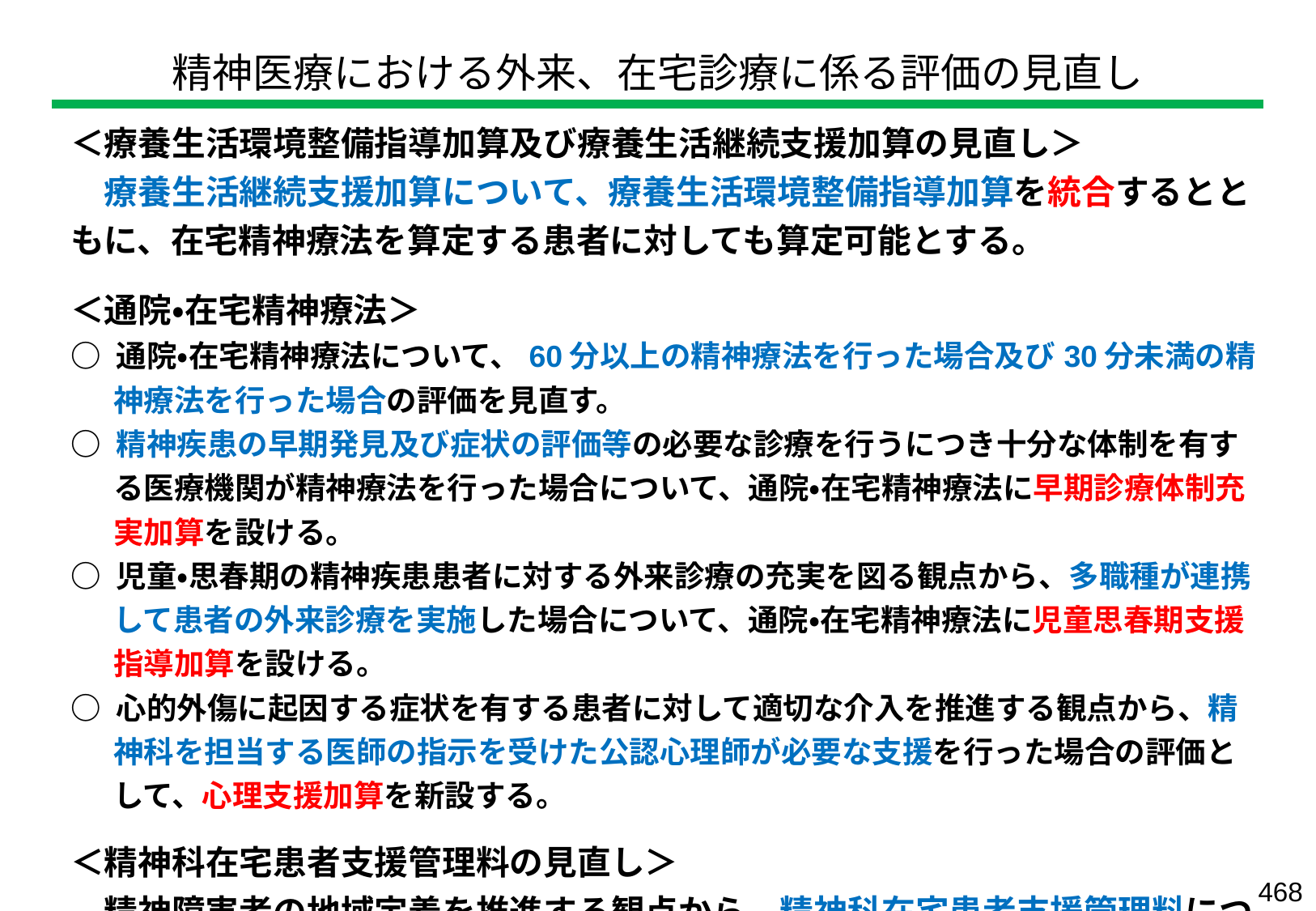

| 精神医療における外来、在宅診療に係る評価の見直し |
| --- |
| ＜療養生活環境整備指導加算及び療養生活継続支援加算の見直し＞ 　療養生活継続支援加算について、療養生活環境整備指導加算を統合するとともに、在宅精神療法を算定する患者に対しても算定可能とする。 ＜通院・在宅精神療法＞ ○ 通院・在宅精神療法について、60分以上の精神療法を行った場合及び30分未満の精神療法を行った場合の評価を見直す。 ○ 精神疾患の早期発見及び症状の評価等の必要な診療を行うにつき十分な体制を有する医療機関が精神療法を行った場合について、通院・在宅精神療法に早期診療体制充実加算を設ける。 ○ 児童・思春期の精神疾患患者に対する外来診療の充実を図る観点から、多職種が連携して患者の外来診療を実施した場合について、通院・在宅精神療法に児童思春期支援指導加算を設ける。 ○ 心的外傷に起因する症状を有する患者に対して適切な介入を推進する観点から、精神科を担当する医師の指示を受けた公認心理師が必要な支援を行った場合の評価として、心理支援加算を新設する。 ＜精神科在宅患者支援管理料の見直し＞ 　精神障害者の地域定着を推進する観点から、精神科在宅患者支援管理料について対象患者を見直し、在宅医療の提供に係る一定の基準を満たす患者及び精神科地域包括ケア病棟入院料から退院した患者を算定患者に追加する。 |
| --- |
468